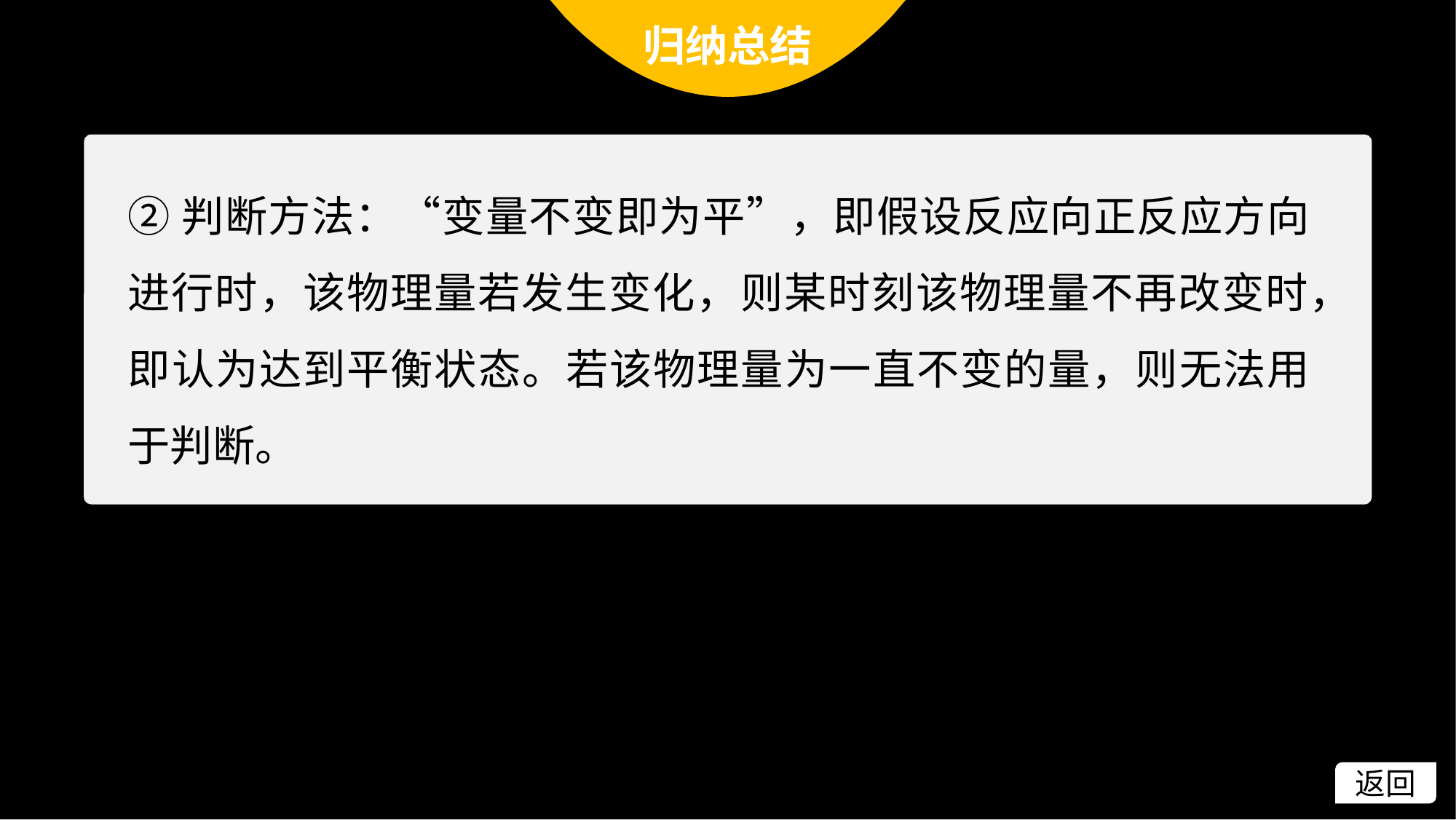

归纳总结

②判断方法：“变量不变即为平”，即假设反应向正反应方向进行时，该物理量若发生变化，则某时刻该物理量不再改变时，即认为达到平衡状态。若该物理量为一直不变的量，则无法用于判断。
返回